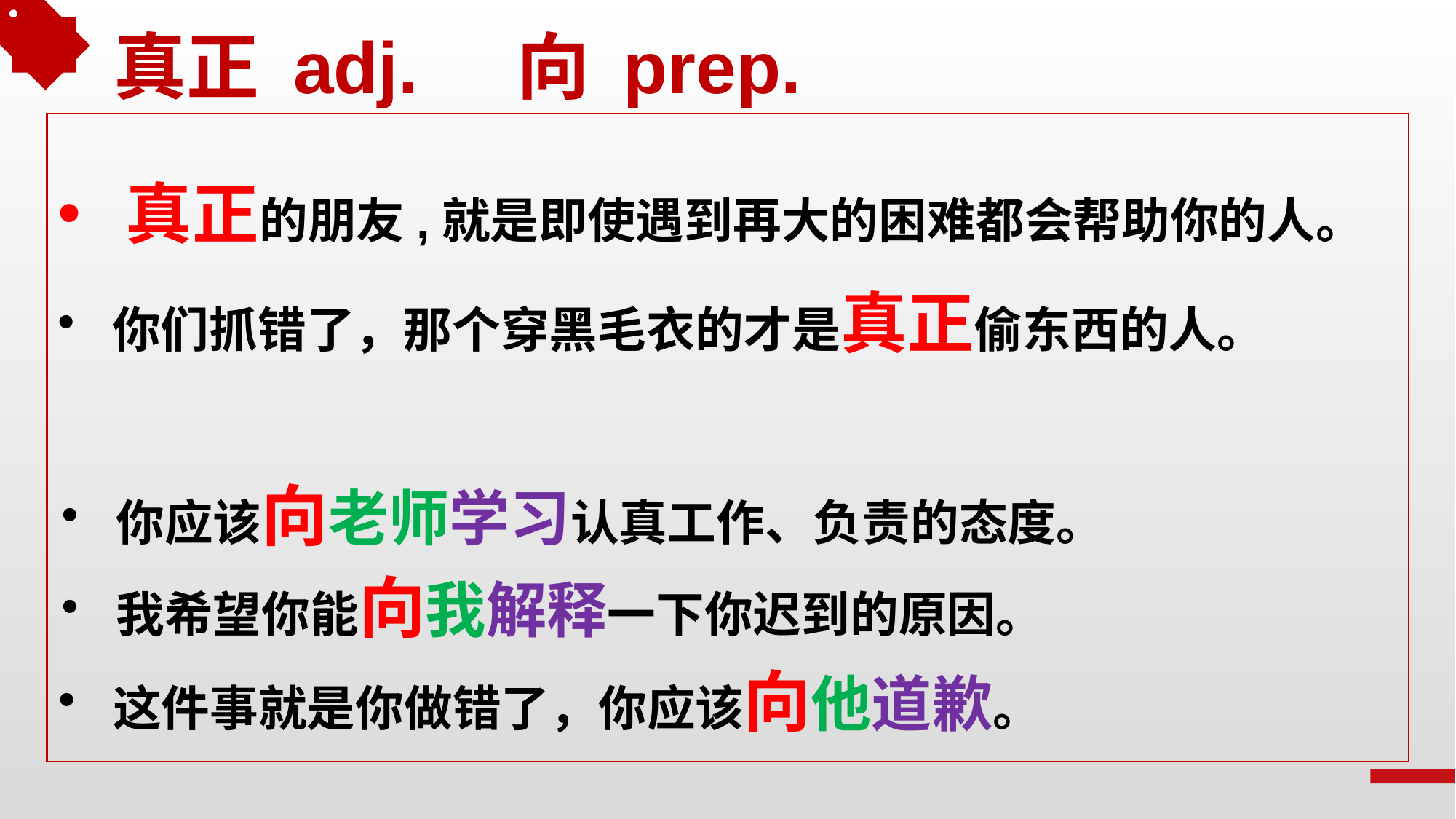

真正 adj.    向 prep.

真正的朋友,就是即使遇到再大的困难都会帮助你的人。
你们抓错了，那个穿黑毛衣的才是真正偷东西的人。
你应该向老师学习认真工作、负责的态度。
我希望你能向我解释一下你迟到的原因。
这件事就是你做错了，你应该向他道歉。